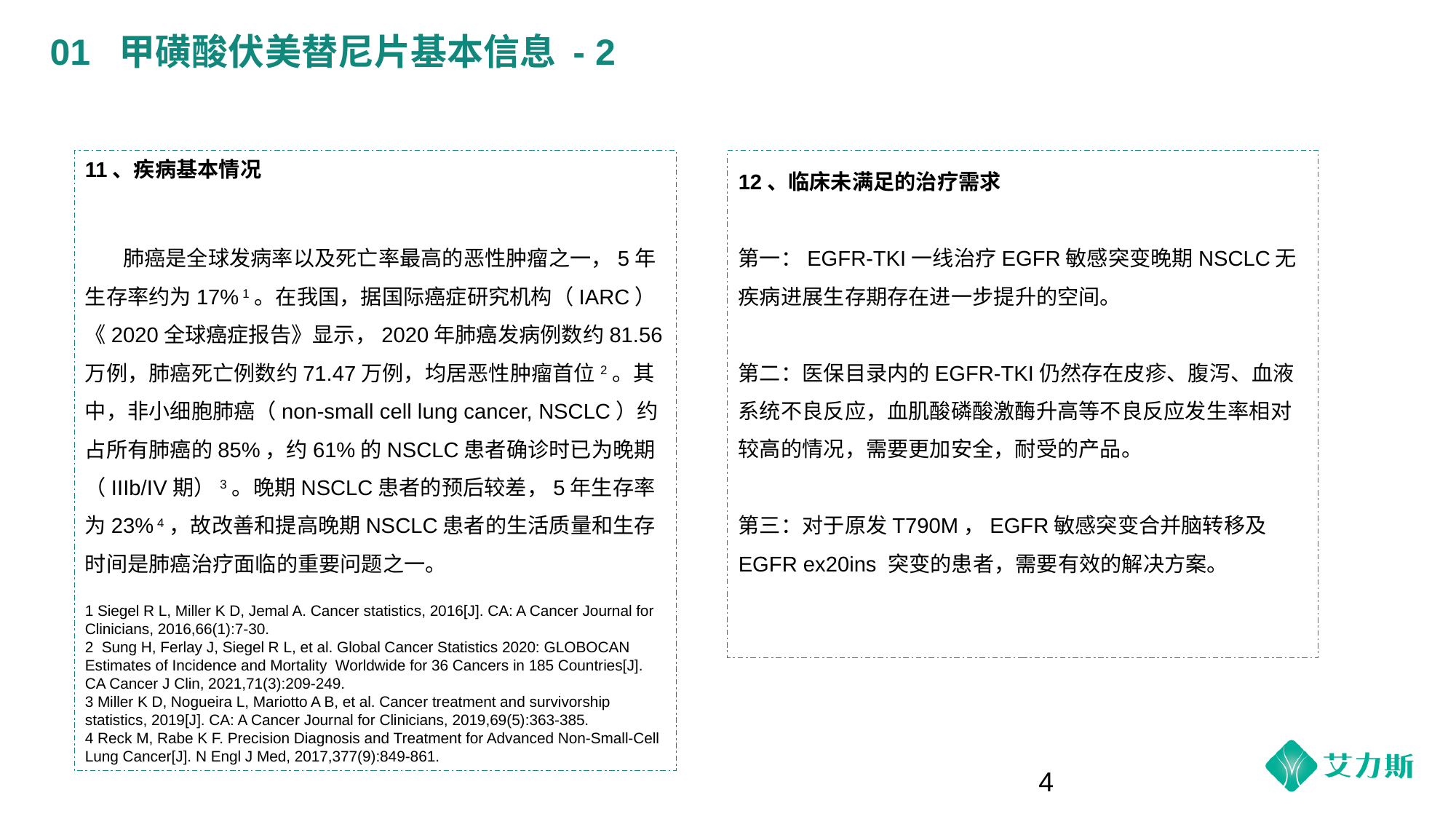

# 01  甲磺酸伏美替尼片基本信息 - 2
11、疾病基本情况

       肺癌是全球发病率以及死亡率最高的恶性肿瘤之一，5年生存率约为17% 1。在我国，据国际癌症研究机构（IARC）《2020全球癌症报告》显示，2020年肺癌发病例数约81.56万例，肺癌死亡例数约71.47万例，均居恶性肿瘤首位2。其中，非小细胞肺癌（non-small cell lung cancer, NSCLC）约占所有肺癌的85%，约61%的NSCLC患者确诊时已为晚期（IIIb/IV期）3。晚期NSCLC患者的预后较差，5年生存率为23% 4，故改善和提高晚期NSCLC患者的生活质量和生存时间是肺癌治疗面临的重要问题之一。

1 Siegel R L, Miller K D, Jemal A. Cancer statistics, 2016[J]. CA: A Cancer Journal for Clinicians, 2016,66(1):7-30.
2  Sung H, Ferlay J, Siegel R L, et al. Global Cancer Statistics 2020: GLOBOCAN Estimates of Incidence and Mortality  Worldwide for 36 Cancers in 185 Countries[J]. CA Cancer J Clin, 2021,71(3):209-249.
3 Miller K D, Nogueira L, Mariotto A B, et al. Cancer treatment and survivorship statistics, 2019[J]. CA: A Cancer Journal for Clinicians, 2019,69(5):363-385.
4 Reck M, Rabe K F. Precision Diagnosis and Treatment for Advanced Non-Small-Cell Lung Cancer[J]. N Engl J Med, 2017,377(9):849-861.
12、临床未满足的治疗需求

第一：EGFR-TKI一线治疗EGFR敏感突变晚期NSCLC无疾病进展生存期存在进一步提升的空间。

第二：医保目录内的EGFR-TKI仍然存在皮疹、腹泻、血液系统不良反应，血肌酸磷酸激酶升高等不良反应发生率相对较高的情况，需要更加安全，耐受的产品。

第三：对于原发T790M，EGFR敏感突变合并脑转移及EGFR ex20ins 突变的患者，需要有效的解决方案。

4